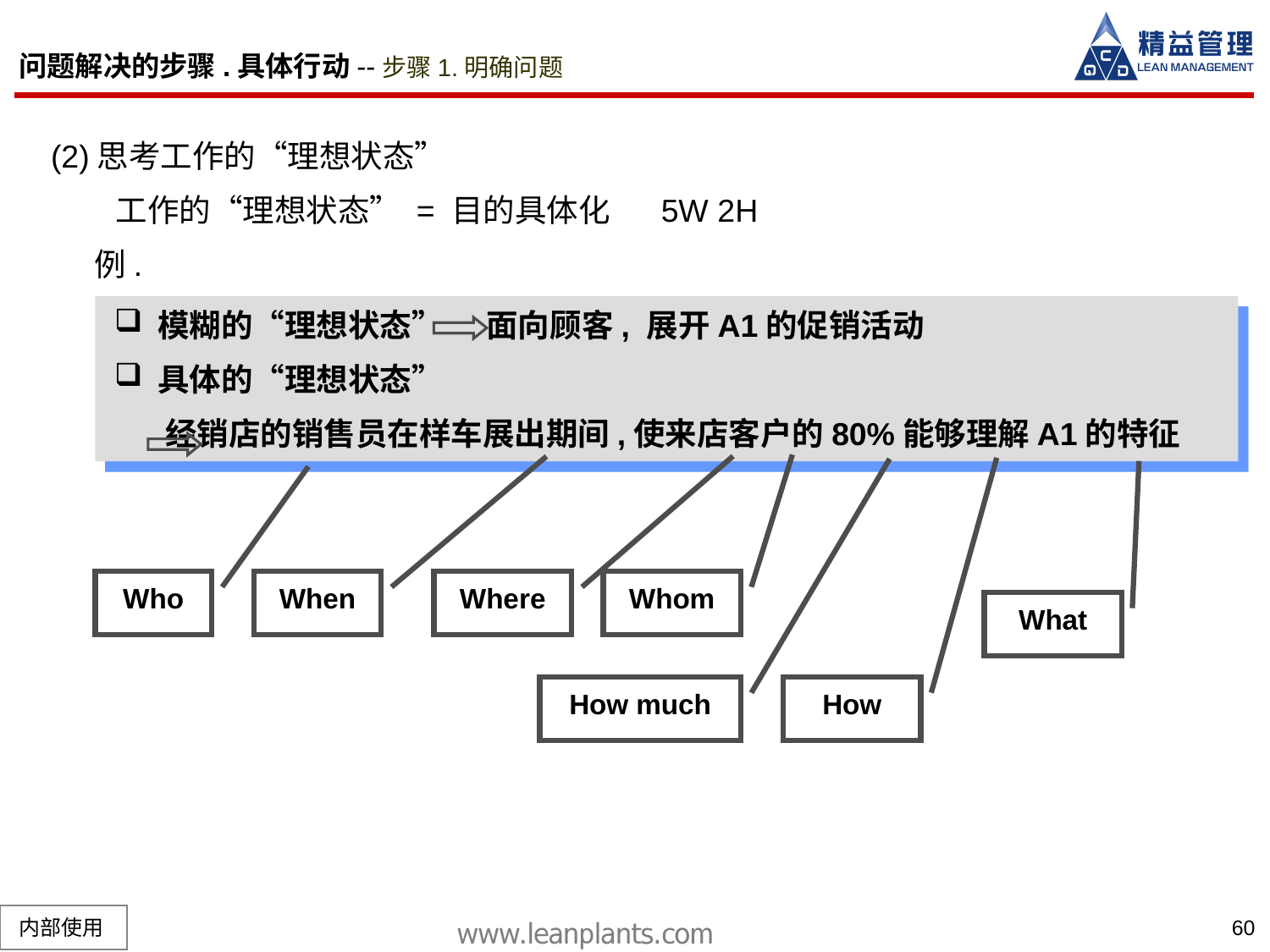

问题解决的步骤.具体行动--步骤1.明确问题
(2)思考工作的“理想状态”
        工作的“理想状态” = 目的具体化      5W 2H
     例.
 模糊的“理想状态”      面向顾客, 展开A1的促销活动
 具体的“理想状态”
      经销店的销售员在样车展出期间,使来店客户的80%能够理解A1的特征

Who
When
Where
Whom
What
How much
How
内部使用